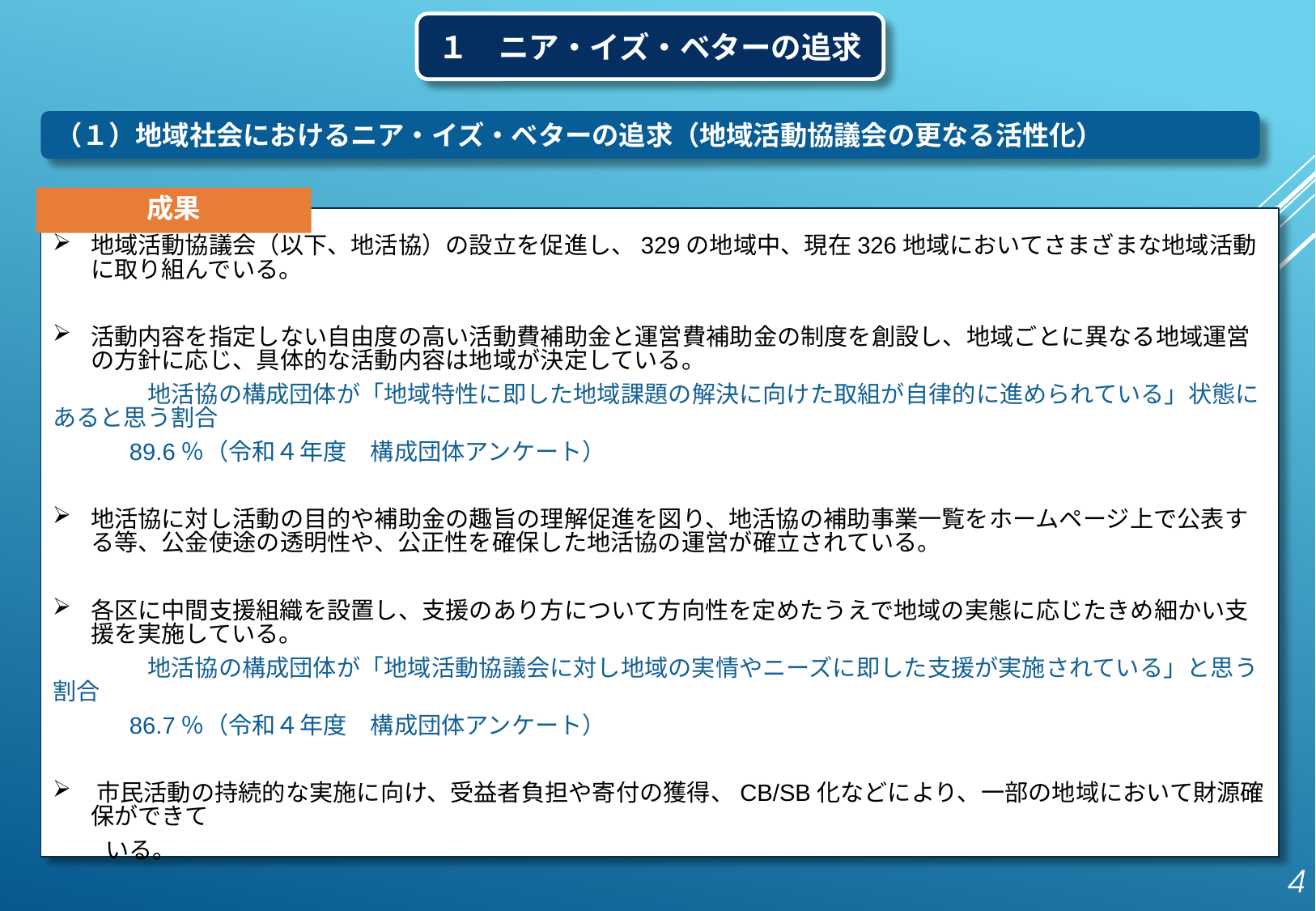

１　ニア・イズ・ベターの追求
（１）地域社会におけるニア・イズ・ベターの追求（地域活動協議会の更なる活性化）
成果

地域活動協議会（以下、地活協）の設立を促進し、329の地域中、現在326地域においてさまざまな地域活動に取り組んでいる。

活動内容を指定しない自由度の高い活動費補助金と運営費補助金の制度を創設し、地域ごとに異なる地域運営の方針に応じ、具体的な活動内容は地域が決定している。
　　　　地活協の構成団体が「地域特性に即した地域課題の解決に向けた取組が自律的に進められている」状態にあると思う割合
　　　89.6％（令和４年度　構成団体アンケート）

地活協に対し活動の目的や補助金の趣旨の理解促進を図り、地活協の補助事業一覧をホームページ上で公表する等、公金使途の透明性や、公正性を確保した地活協の運営が確立されている。​

各区に中間支援組織を設置し、支援のあり方について方向性を定めたうえで地域の実態に応じたきめ細かい支援を実施している。​
　　　　地活協の構成団体が「地域活動協議会に対し地域の実情やニーズに即した支援が実施されている」と思う割合
　　　86.7％（令和４年度　構成団体アンケート）

​市民活動の持続的な実施に向け、受益者負担や寄付の獲得、CB/SB化などにより、一部の地域において財源確保ができて
　　 いる。

4